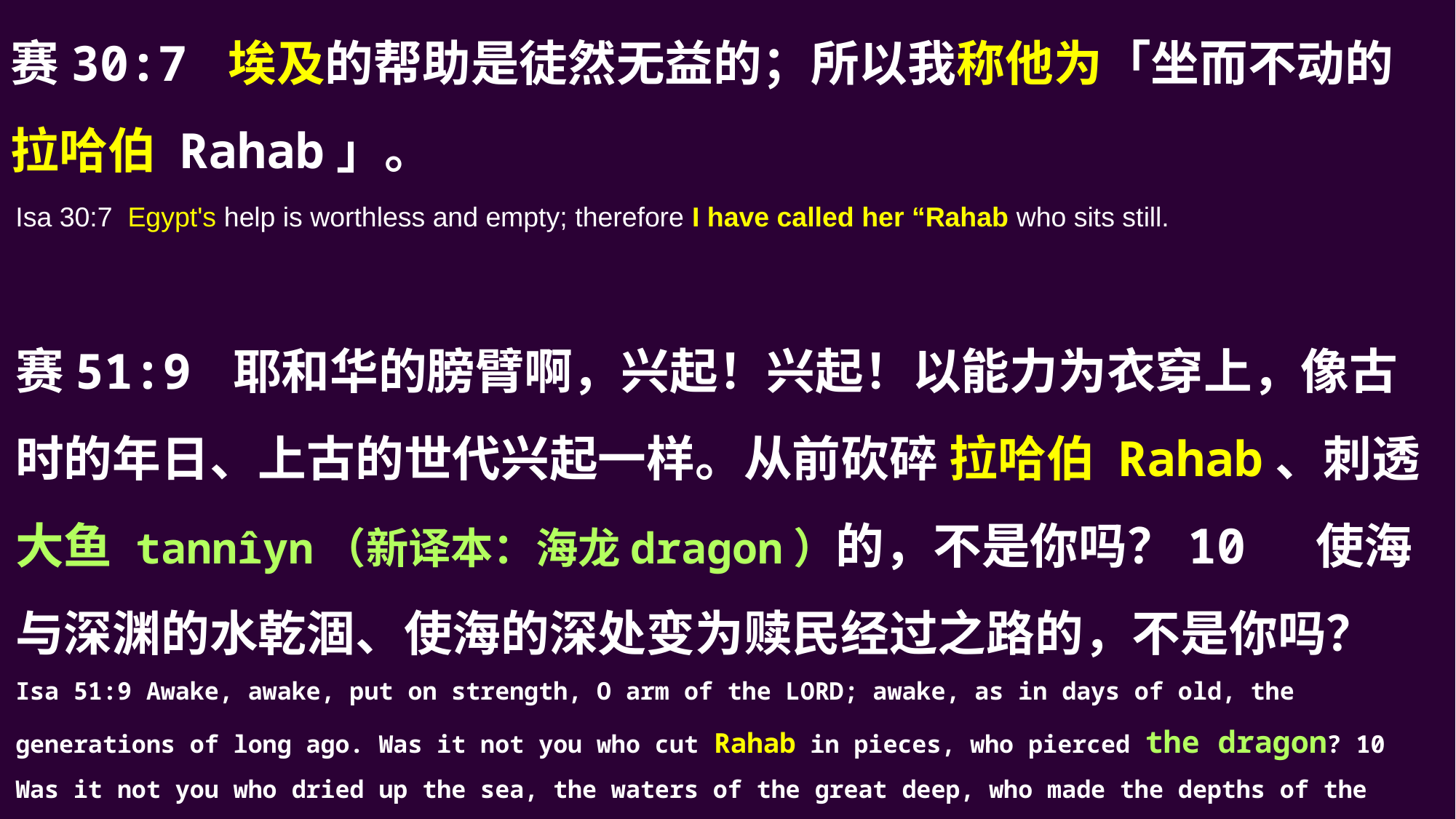

赛30:7 埃及的帮助是徒然无益的；所以我称他为「坐而不动的拉哈伯 Rahab」。
 Isa 30:7  Egypt's help is worthless and empty; therefore I have called her “Rahab who sits still.
赛51:9 耶和华的膀臂啊，兴起！兴起！以能力为衣穿上，像古时的年日、上古的世代兴起一样。从前砍碎 拉哈伯 Rahab、刺透 大鱼 tannı̂yn（新译本：海龙dragon）的，不是你吗？10  使海与深渊的水乾涸、使海的深处变为赎民经过之路的，不是你吗？
Isa 51:9 Awake, awake, put on strength, O arm of the LORD; awake, as in days of old, the generations of long ago. Was it not you who cut Rahab in pieces, who pierced the dragon? 10  Was it not you who dried up the sea, the waters of the great deep, who made the depths of the sea a way for the redeemed to pass over?